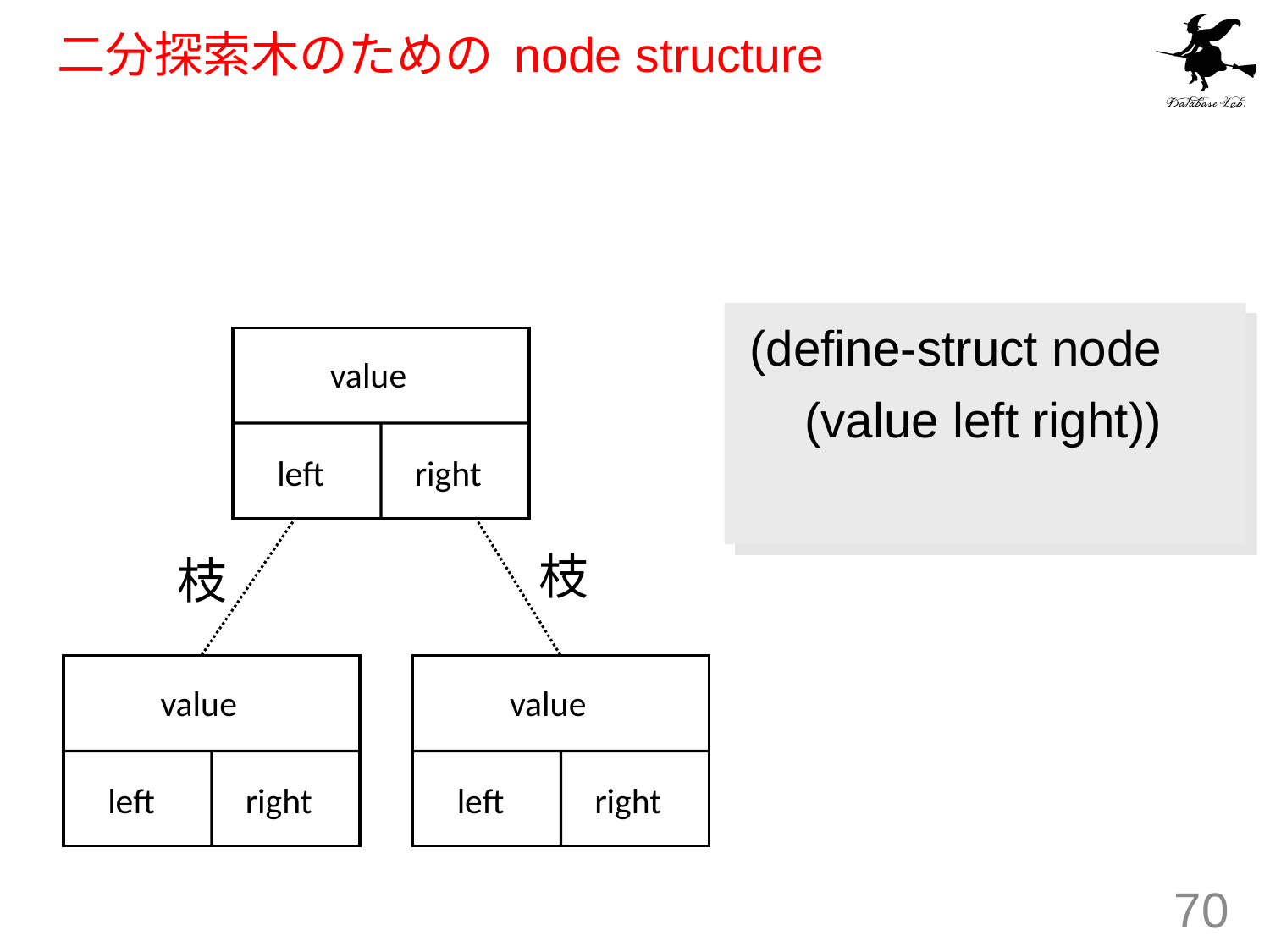

# 二分探索木のための node structure
(define-struct node
    (value left right))

value

left
right

枝
枝

value
value

left
right
left
right
70